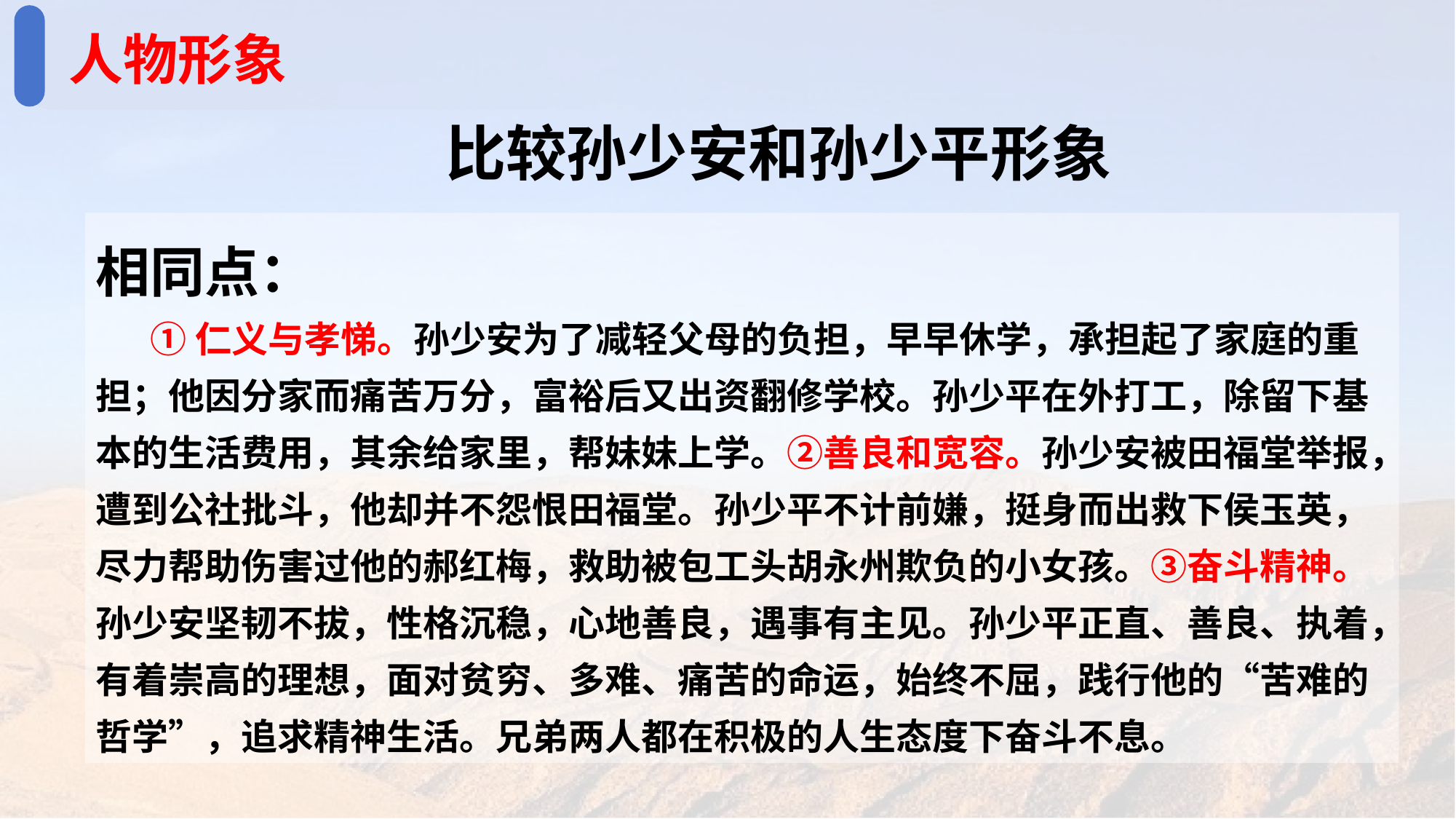

人物形象
比较孙少安和孙少平形象
相同点：
①仁义与孝悌。孙少安为了减轻父母的负担，早早休学，承担起了家庭的重担；他因分家而痛苦万分，富裕后又出资翻修学校。孙少平在外打工，除留下基本的生活费用，其余给家里，帮妹妹上学。②善良和宽容。孙少安被田福堂举报，遭到公社批斗，他却并不怨恨田福堂。孙少平不计前嫌，挺身而出救下侯玉英，尽力帮助伤害过他的郝红梅，救助被包工头胡永州欺负的小女孩。③奋斗精神。孙少安坚韧不拔，性格沉稳，心地善良，遇事有主见。孙少平正直、善良、执着，有着崇高的理想，面对贫穷、多难、痛苦的命运，始终不屈，践行他的“苦难的哲学”，追求精神生活。兄弟两人都在积极的人生态度下奋斗不息。